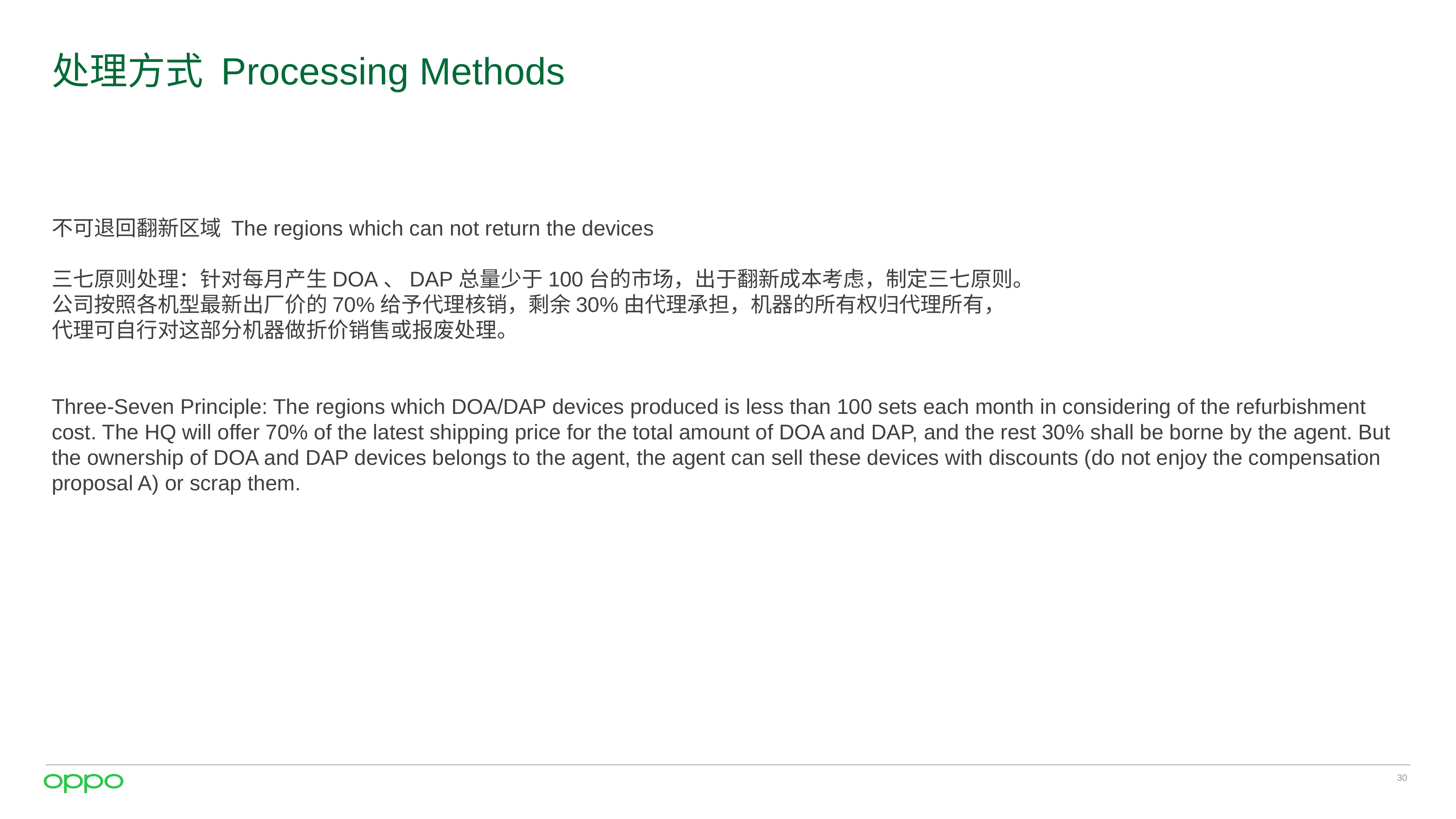

# 处理方式 Processing Methods

不可退回翻新区域 The regions which can not return the devices

三七原则处理：针对每月产生DOA、DAP总量少于100台的市场，出于翻新成本考虑，制定三七原则。
公司按照各机型最新出厂价的70%给予代理核销，剩余30%由代理承担，机器的所有权归代理所有，
代理可自行对这部分机器做折价销售或报废处理。

Three-Seven Principle: The regions which DOA/DAP devices produced is less than 100 sets each month in considering of the refurbishment cost. The HQ will offer 70% of the latest shipping price for the total amount of DOA and DAP, and the rest 30% shall be borne by the agent. But the ownership of DOA and DAP devices belongs to the agent, the agent can sell these devices with discounts (do not enjoy the compensation proposal A) or scrap them.